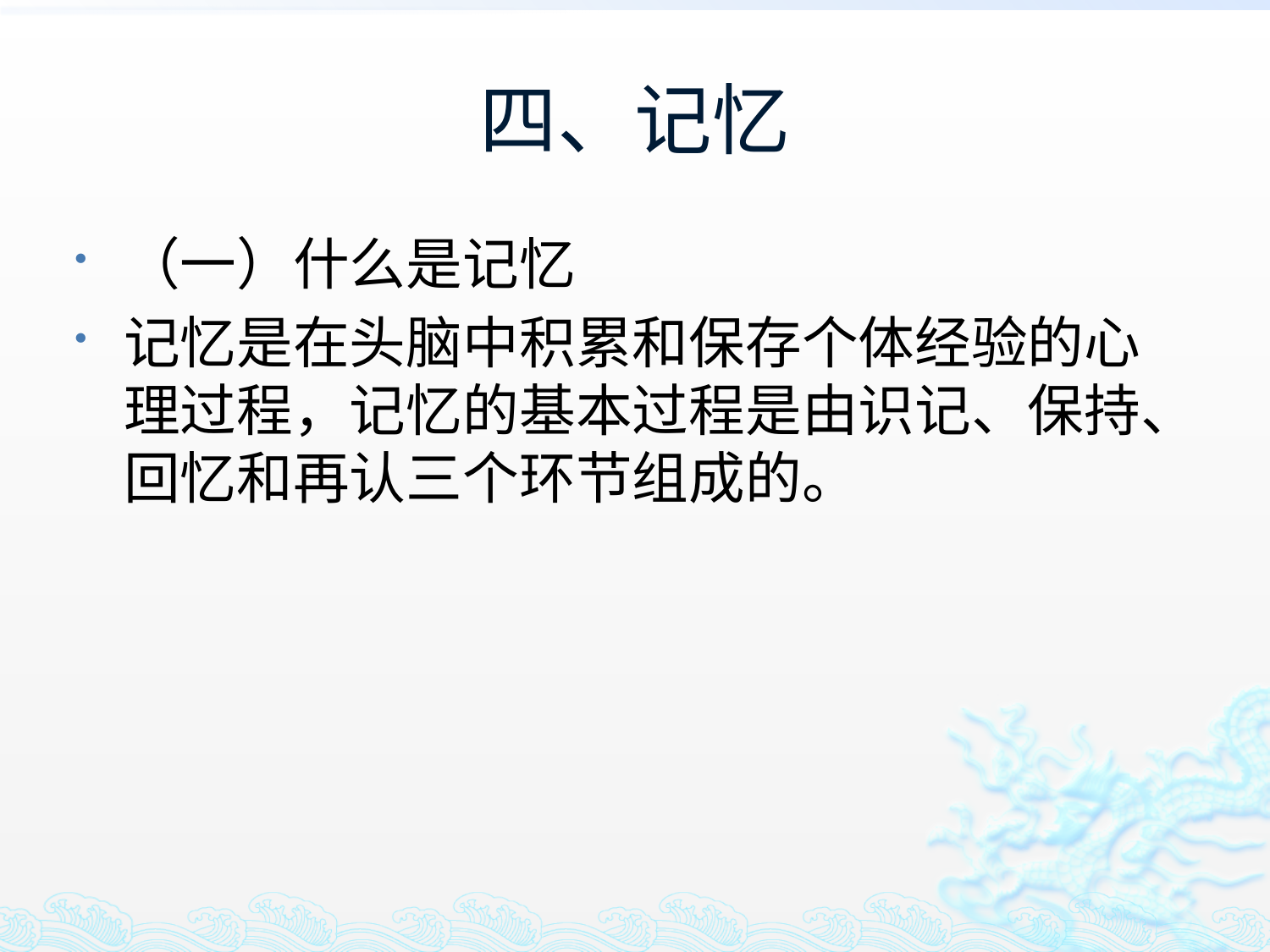

# 四、记忆
（一）什么是记忆
记忆是在头脑中积累和保存个体经验的心理过程，记忆的基本过程是由识记、保持、回忆和再认三个环节组成的。